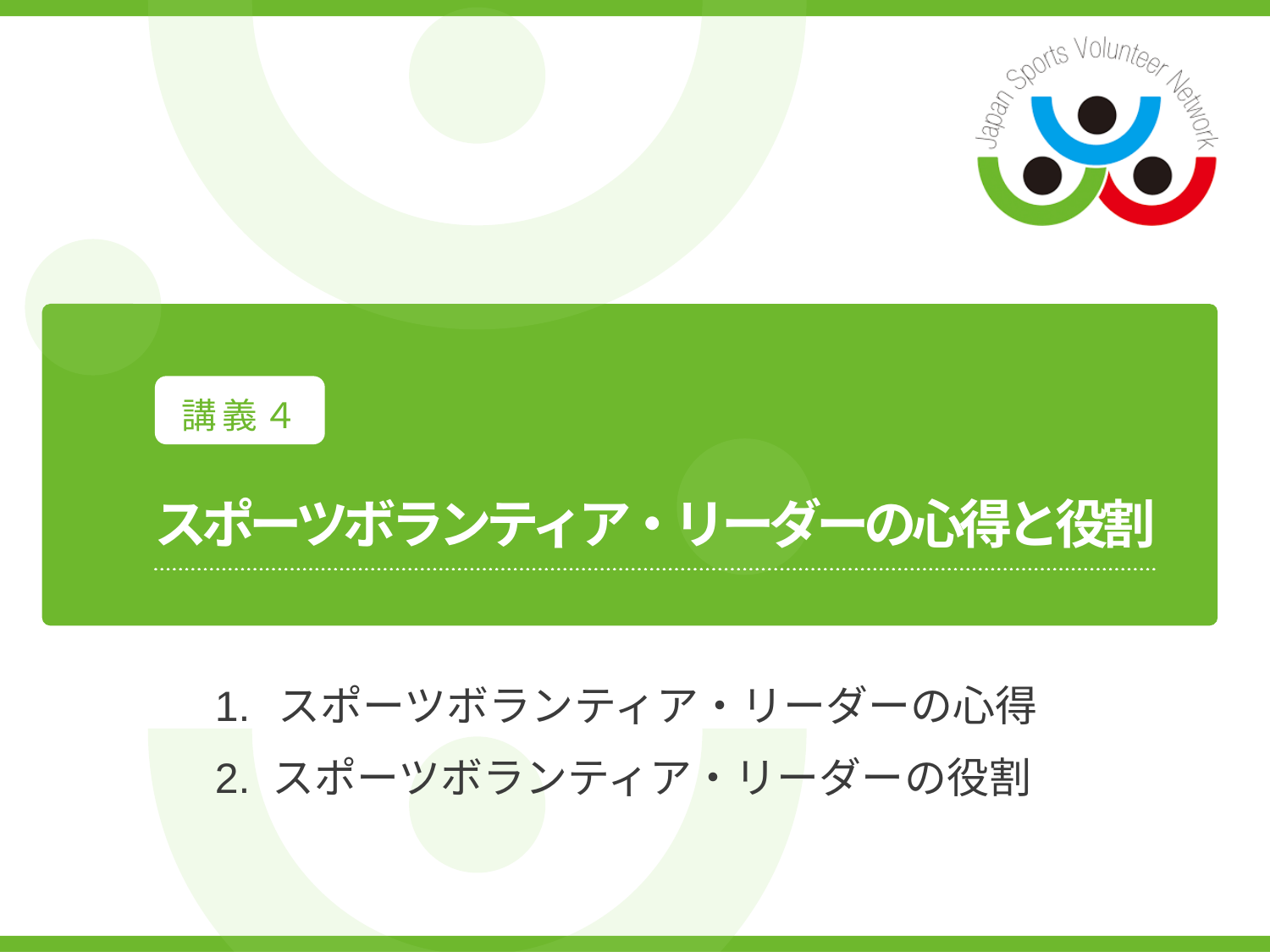

講義４
スポーツボランティア・リーダーの心得と役割
スポーツボランティア・リーダーの心得
2. スポーツボランティア・リーダーの役割